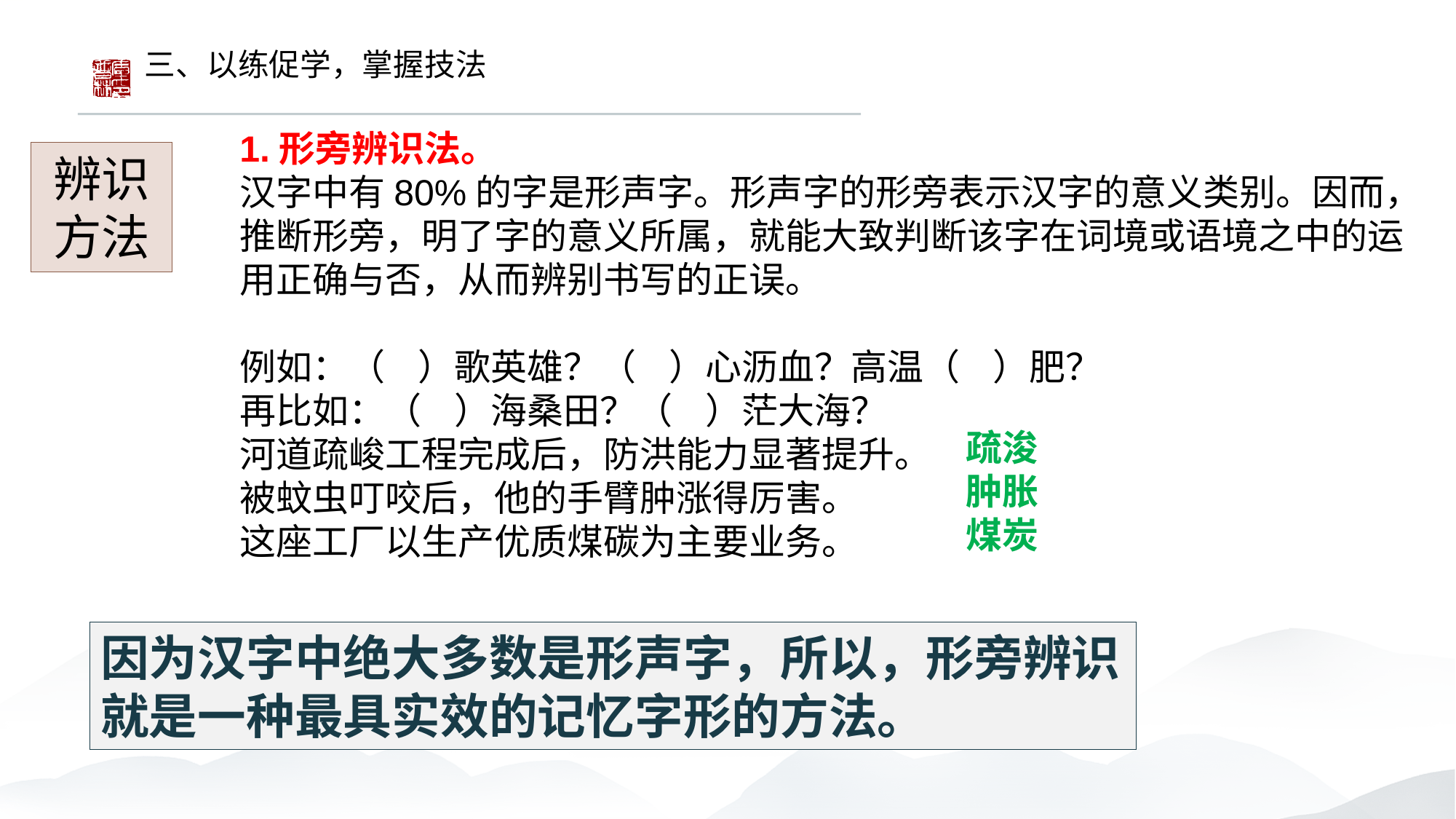

三、以练促学，掌握技法
1.形旁辨识法。
汉字中有80%的字是形声字。形声字的形旁表示汉字的意义类别。因而，推断形旁，明了字的意义所属，就能大致判断该字在词境或语境之中的运用正确与否，从而辨别书写的正误。

例如：（    ）歌英雄？（    ）心沥血？高温（    ）肥？
再比如：（    ）海桑田？（    ）茫大海？
河道疏峻工程完成后，防洪能力显著提升。
被蚊虫叮咬后，他的手臂肿涨得厉害。
这座工厂以生产优质煤碳为主要业务。
辨识方法
疏浚
肿胀
煤炭
因为汉字中绝大多数是形声字，所以，形旁辨识就是一种最具实效的记忆字形的方法。